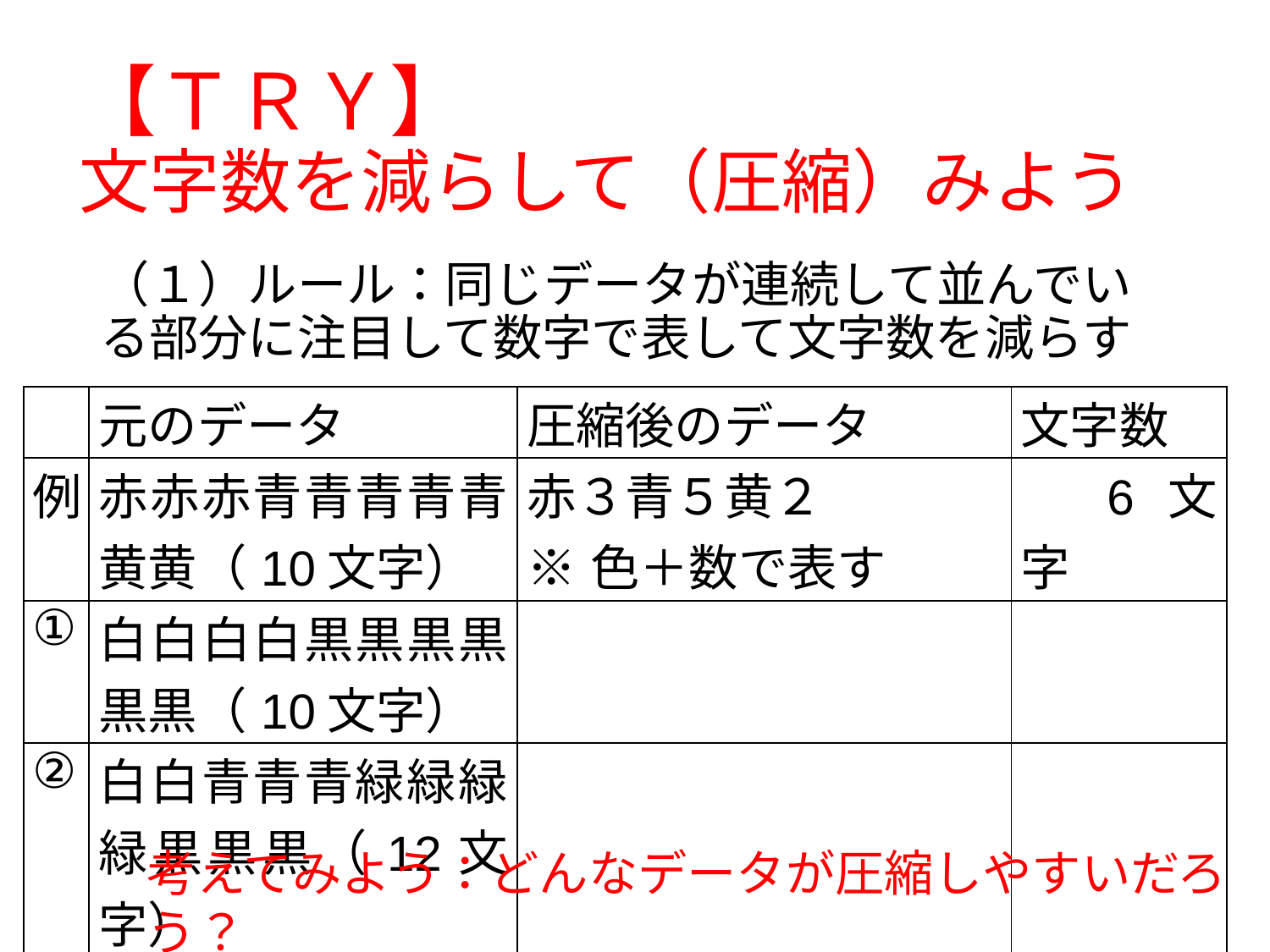

# 【ＴＲＹ】 文字数を減らして（圧縮）みよう
（１）ルール：同じデータが連続して並んでいる部分に注目して数字で表して文字数を減らす
|  | 元のデータ | 圧縮後のデータ | 文字数 |
| --- | --- | --- | --- |
| 例 | 赤赤赤青青青青青黄黄（10文字） | 赤３青５黄２　　　 ※色＋数で表す | 6文字 |
| ① | 白白白白黒黒黒黒黒黒（10文字） |  |  |
| ② | 白白青青青緑緑緑緑黒黒黒（12文字） |  |  |
考えてみよう：どんなデータが圧縮しやすいだろう？